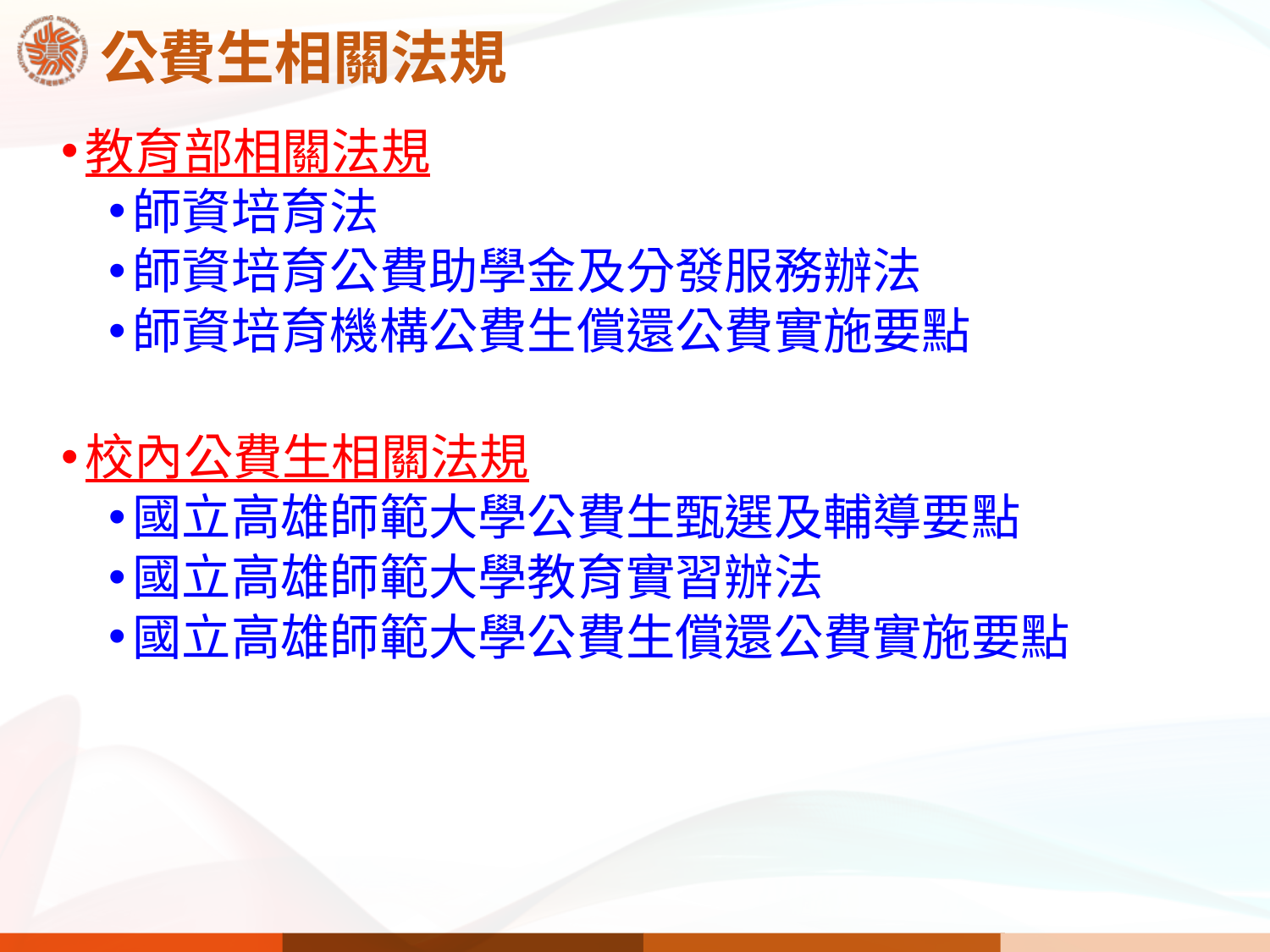

# 公費生相關法規
教育部相關法規
師資培育法
師資培育公費助學金及分發服務辦法
師資培育機構公費生償還公費實施要點

校內公費生相關法規
國立高雄師範大學公費生甄選及輔導要點
國立高雄師範大學教育實習辦法
國立高雄師範大學公費生償還公費實施要點